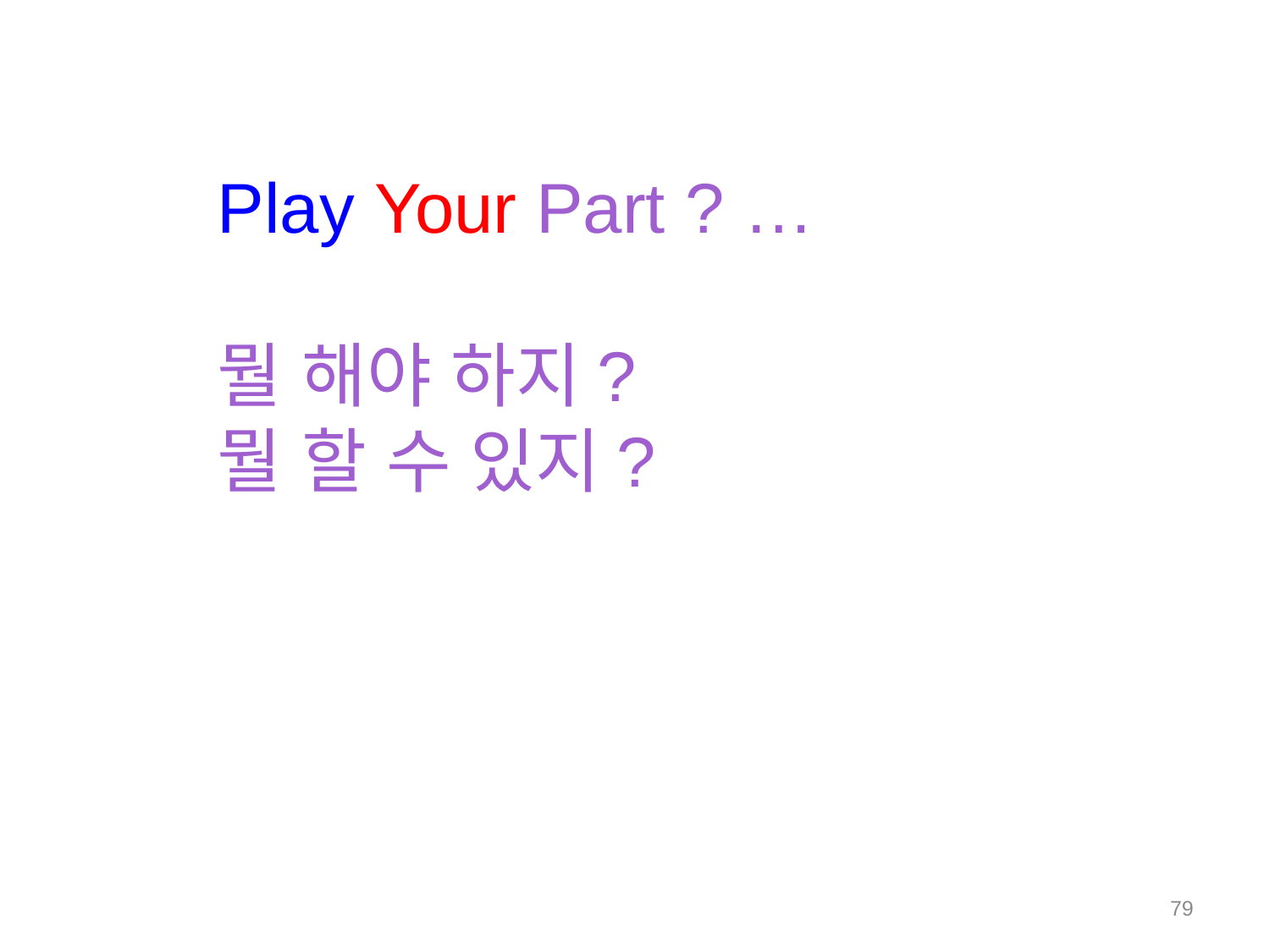

Play Your Part ? …

뭘 해야 하지?
뭘 할 수 있지?
79